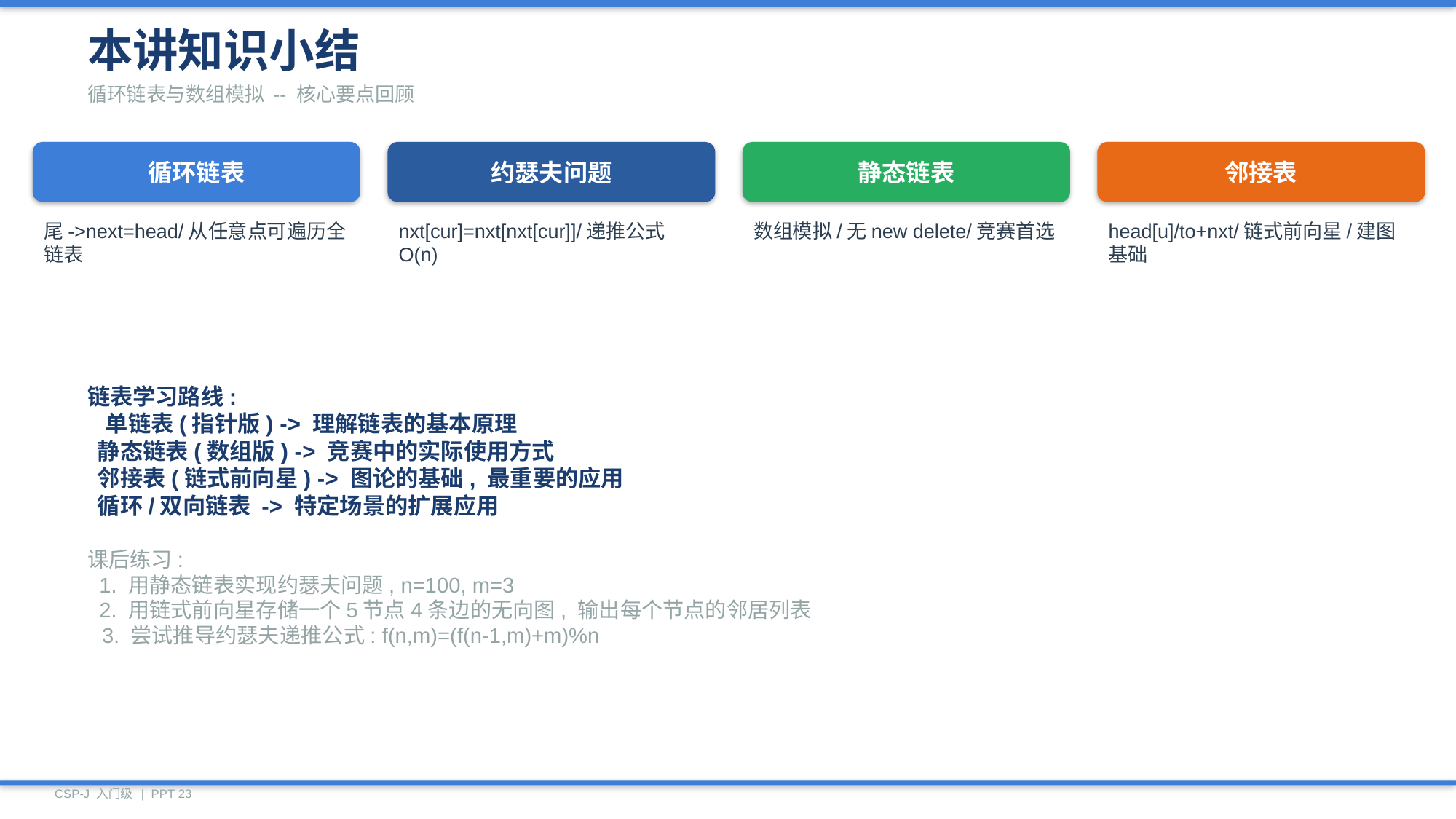

本讲知识小结
循环链表与数组模拟 -- 核心要点回顾
循环链表
约瑟夫问题
静态链表
邻接表
尾->next=head/从任意点可遍历全链表
nxt[cur]=nxt[nxt[cur]]/递推公式O(n)
数组模拟/无new delete/竞赛首选
head[u]/to+nxt/链式前向星/建图基础
链表学习路线:
  单链表(指针版) -> 理解链表的基本原理
  静态链表(数组版) -> 竞赛中的实际使用方式
  邻接表(链式前向星) -> 图论的基础, 最重要的应用
  循环/双向链表 -> 特定场景的扩展应用
课后练习:
  1. 用静态链表实现约瑟夫问题, n=100, m=3
  2. 用链式前向星存储一个5节点4条边的无向图, 输出每个节点的邻居列表
  3. 尝试推导约瑟夫递推公式: f(n,m)=(f(n-1,m)+m)%n

CSP-J 入门级  |  PPT 23